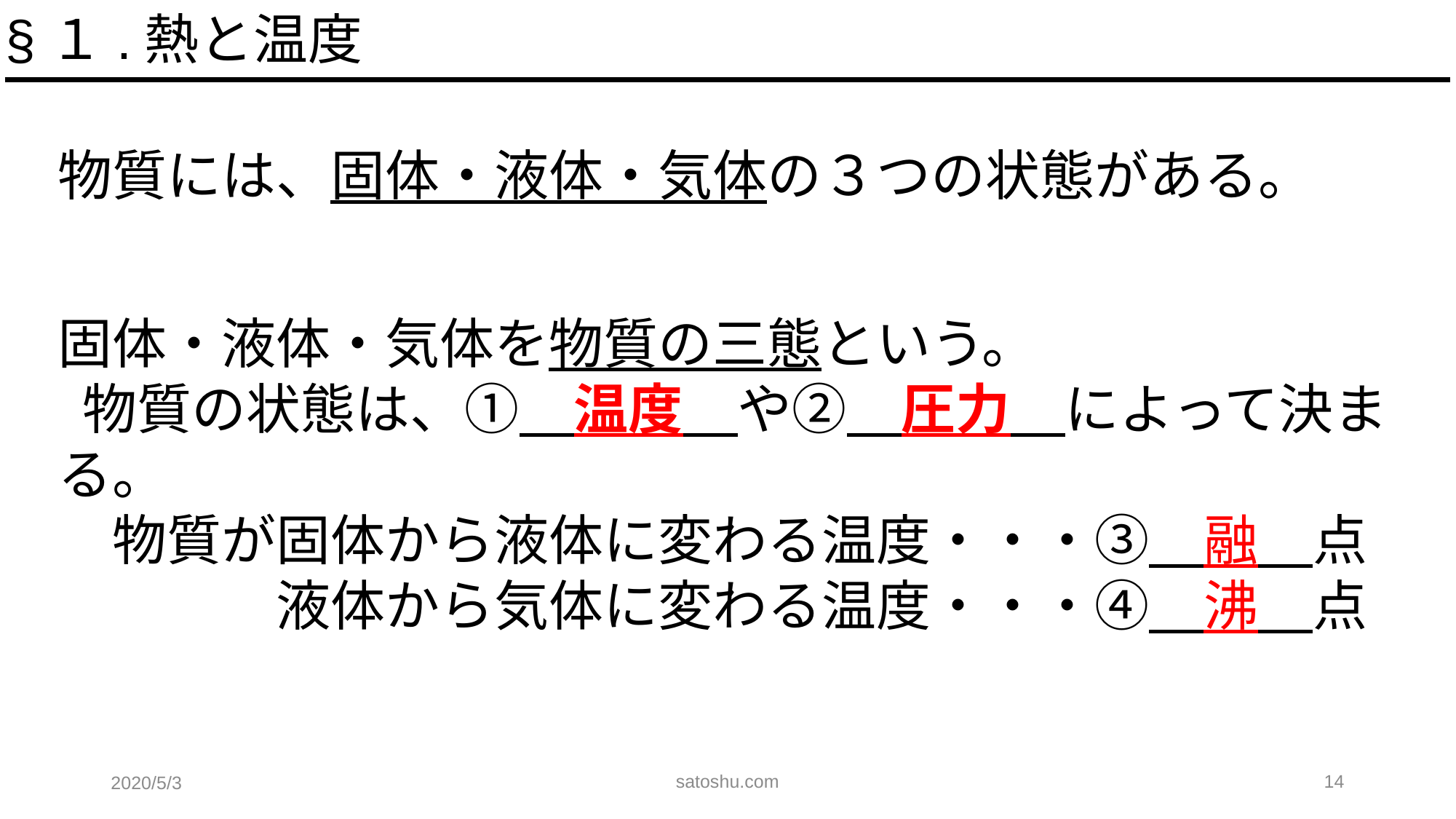

§１.熱と温度
物質には、固体・液体・気体の３つの状態がある。

固体・液体・気体を物質の三態という。
 物質の状態は、①　温度　や②　圧力　によって決まる。
　物質が固体から液体に変わる温度・・・③　融　点
　　　　液体から気体に変わる温度・・・④　沸　点
satoshu.com
14
2020/5/3